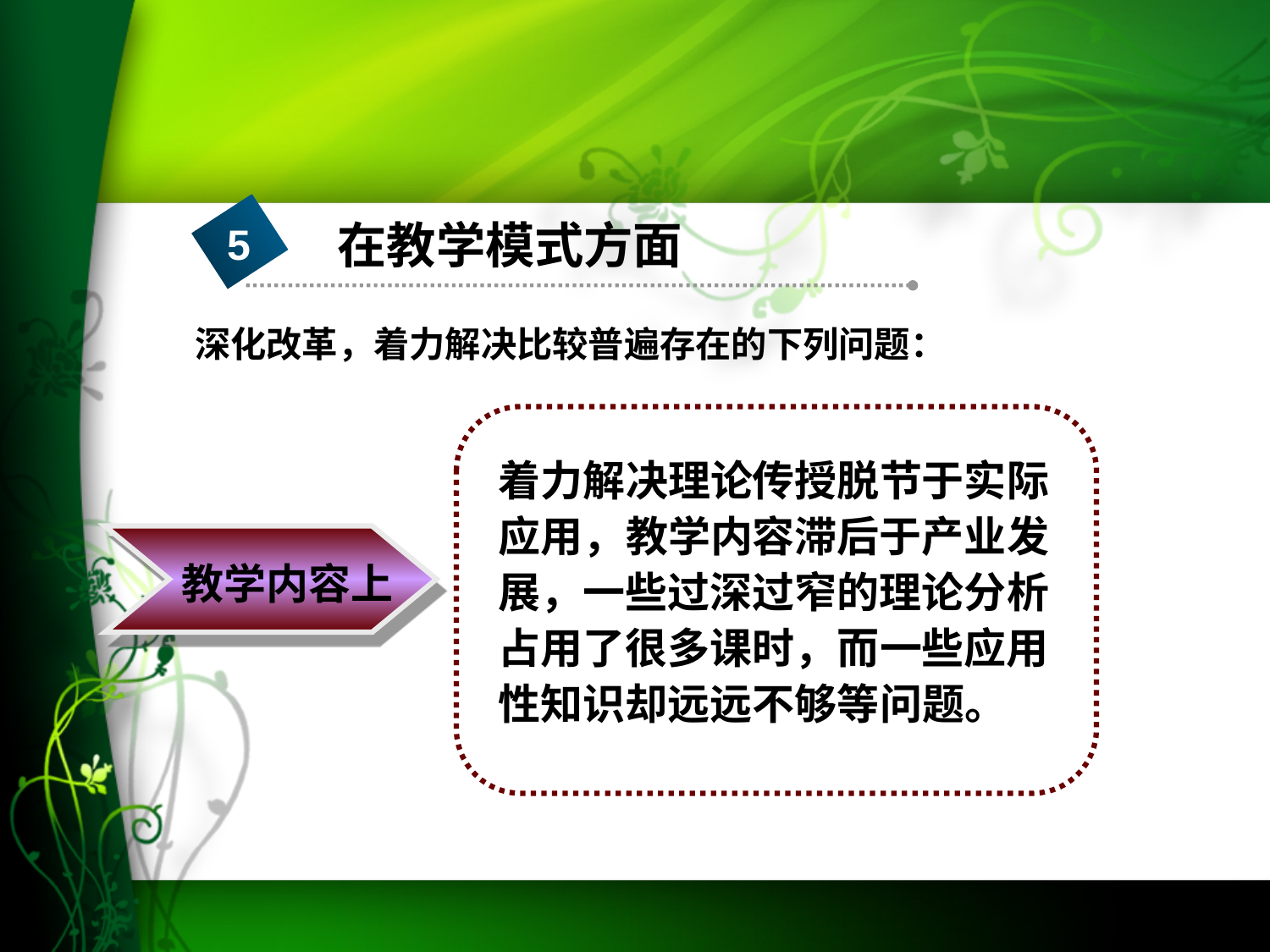

在教学模式方面
5

         深化改革，着力解决比较普遍存在的下列问题：

着力解决理论传授脱节于实际应用，教学内容滞后于产业发展，一些过深过窄的理论分析占用了很多课时，而一些应用性知识却远远不够等问题。

教学内容上